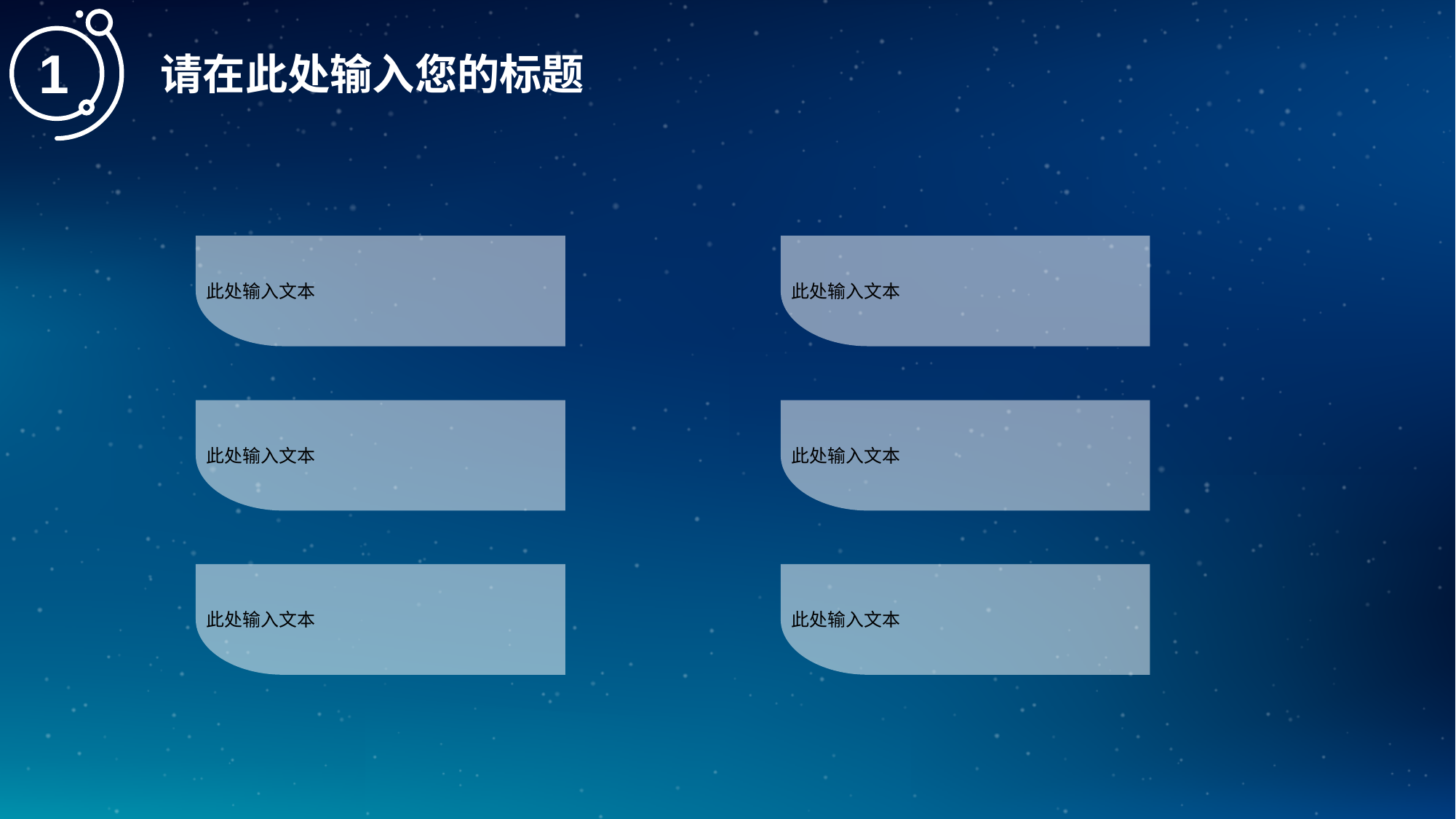

1

请在此处输入您的标题
此处输入文本
此处输入文本
此处输入文本
此处输入文本
此处输入文本
此处输入文本